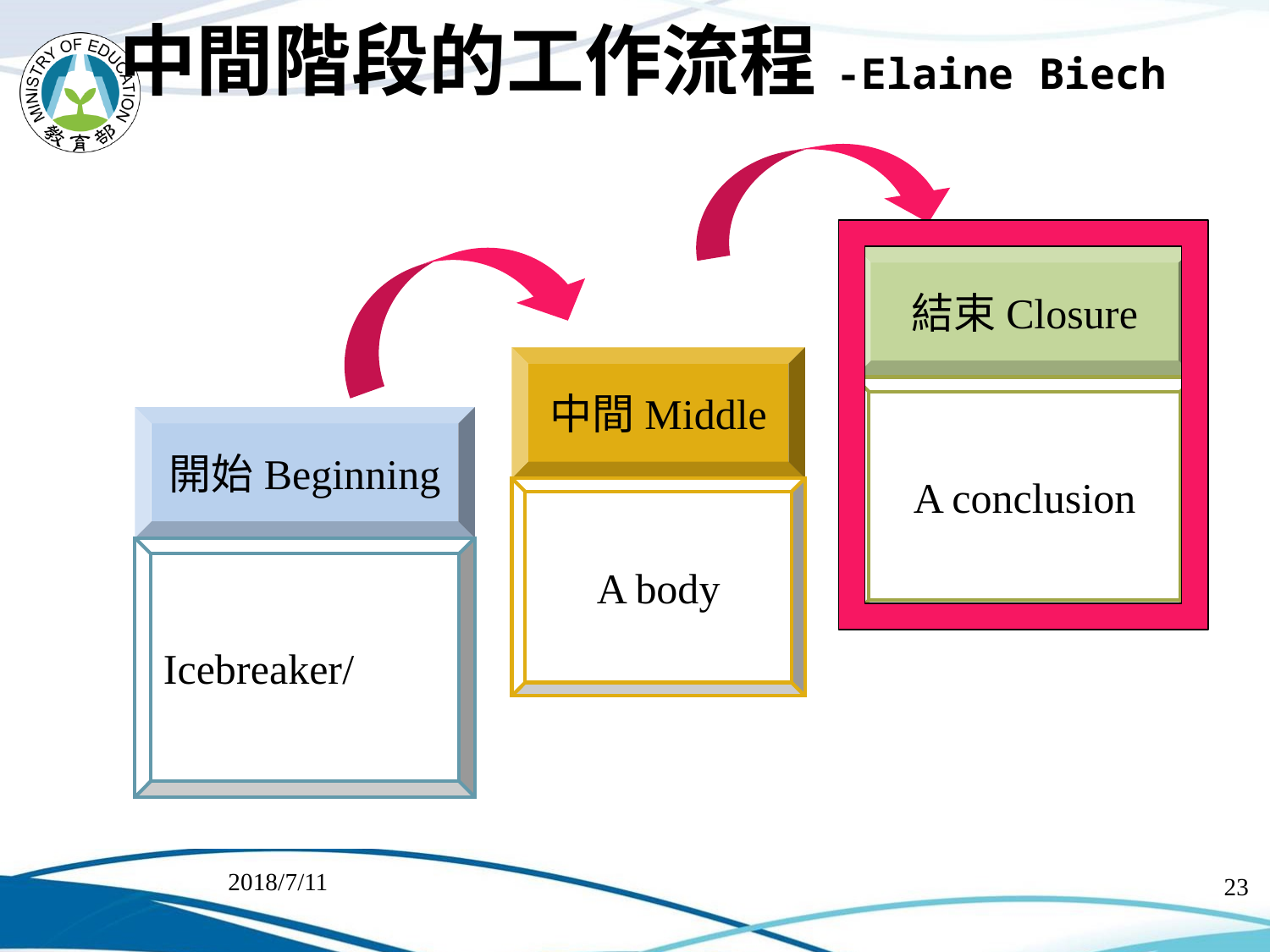

# 中間階段的工作流程-Elaine Biech

結束Closure

中間Middle
A conclusion
開始Beginning
Icebreaker/
A body

2018/7/11
23